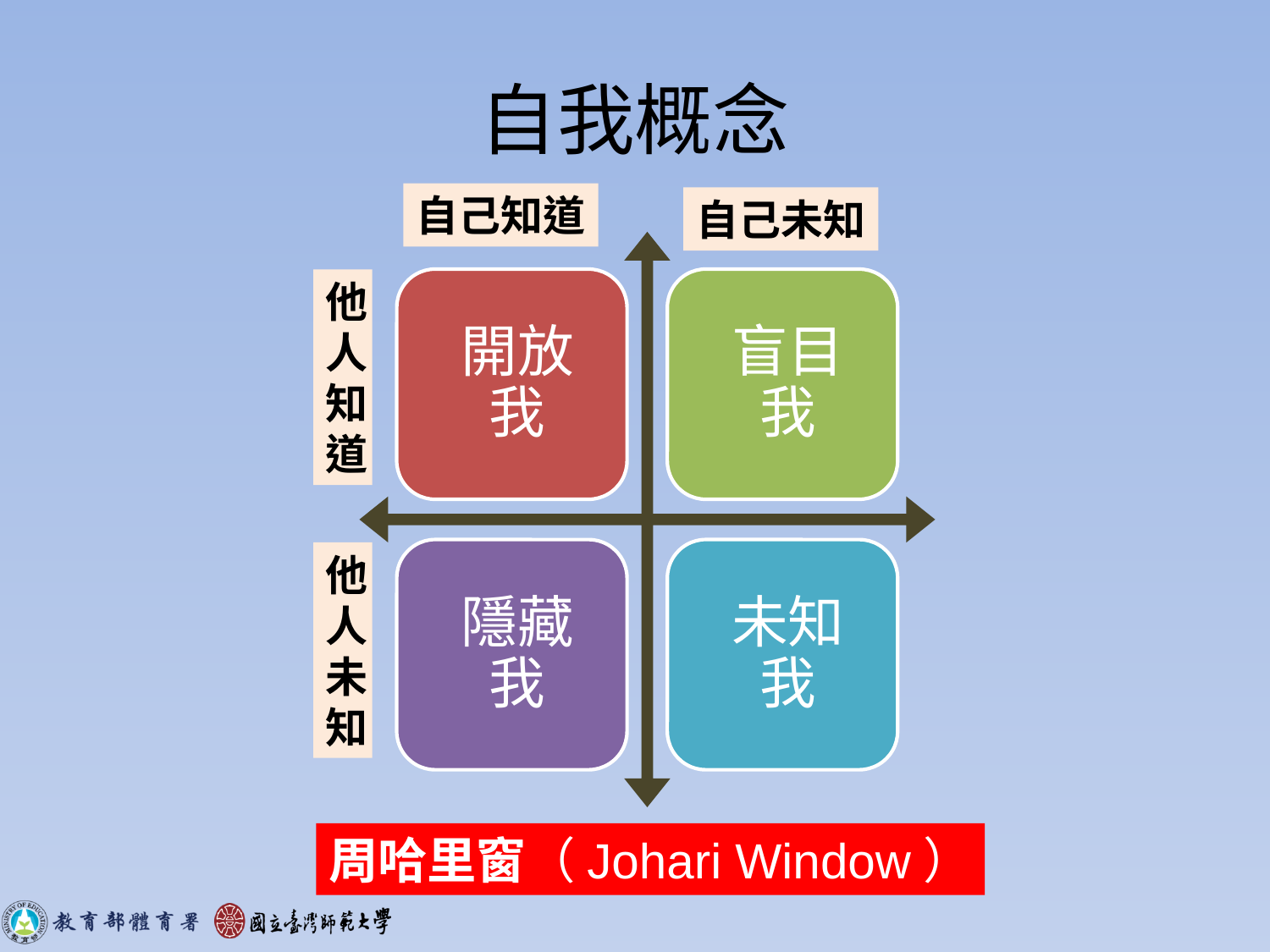

# 自我概念
自己知道
自己未知
開放我
盲目我
隱藏我
未知我
他人知道
他人未知
周哈里窗（Johari Window）